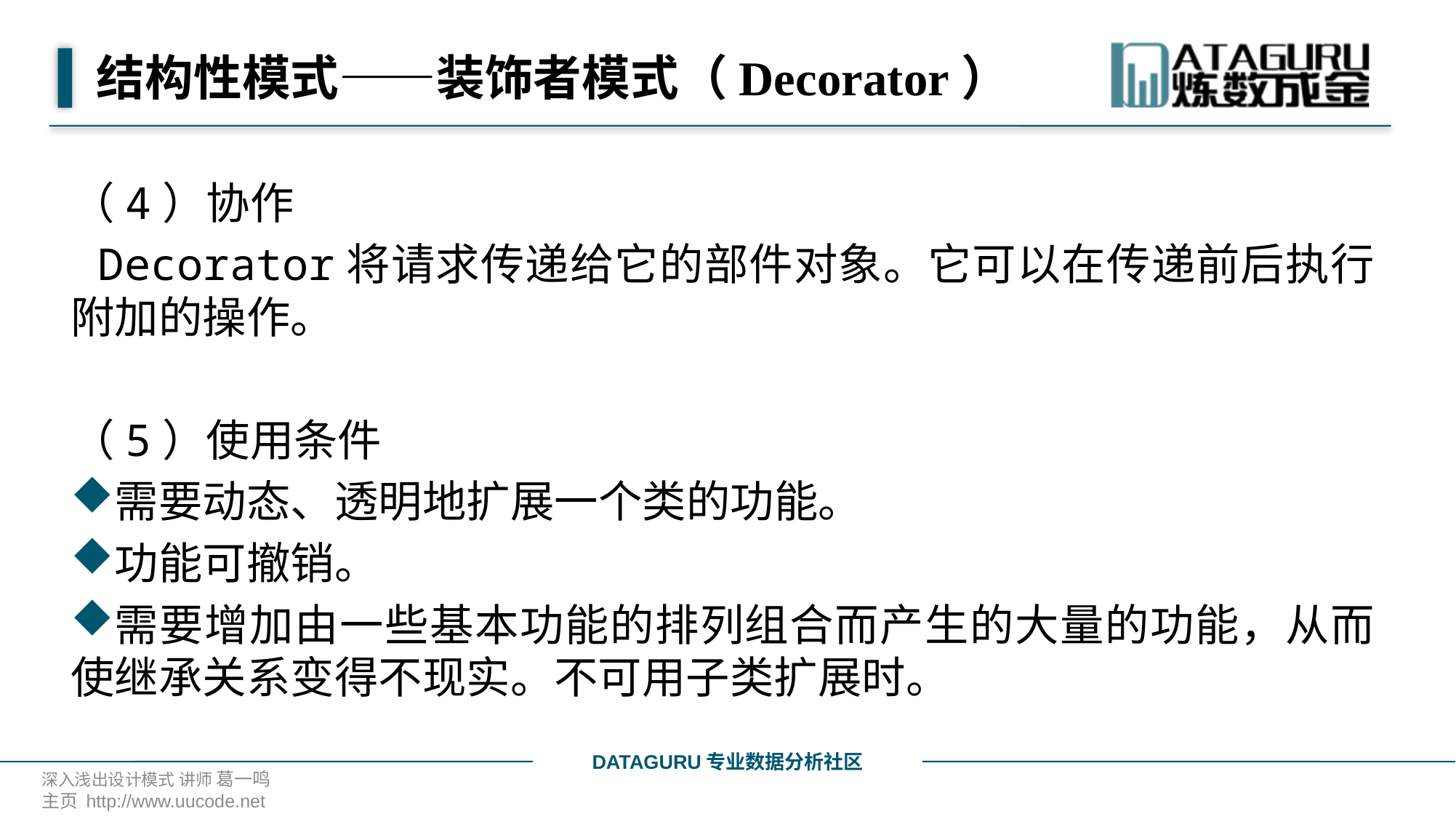

# 结构性模式——装饰者模式（Decorator）
（4）协作
 Decorator将请求传递给它的部件对象。它可以在传递前后执行附加的操作。

（5）使用条件
需要动态、透明地扩展一个类的功能。
功能可撤销。
需要增加由一些基本功能的排列组合而产生的大量的功能，从而使继承关系变得不现实。不可用子类扩展时。